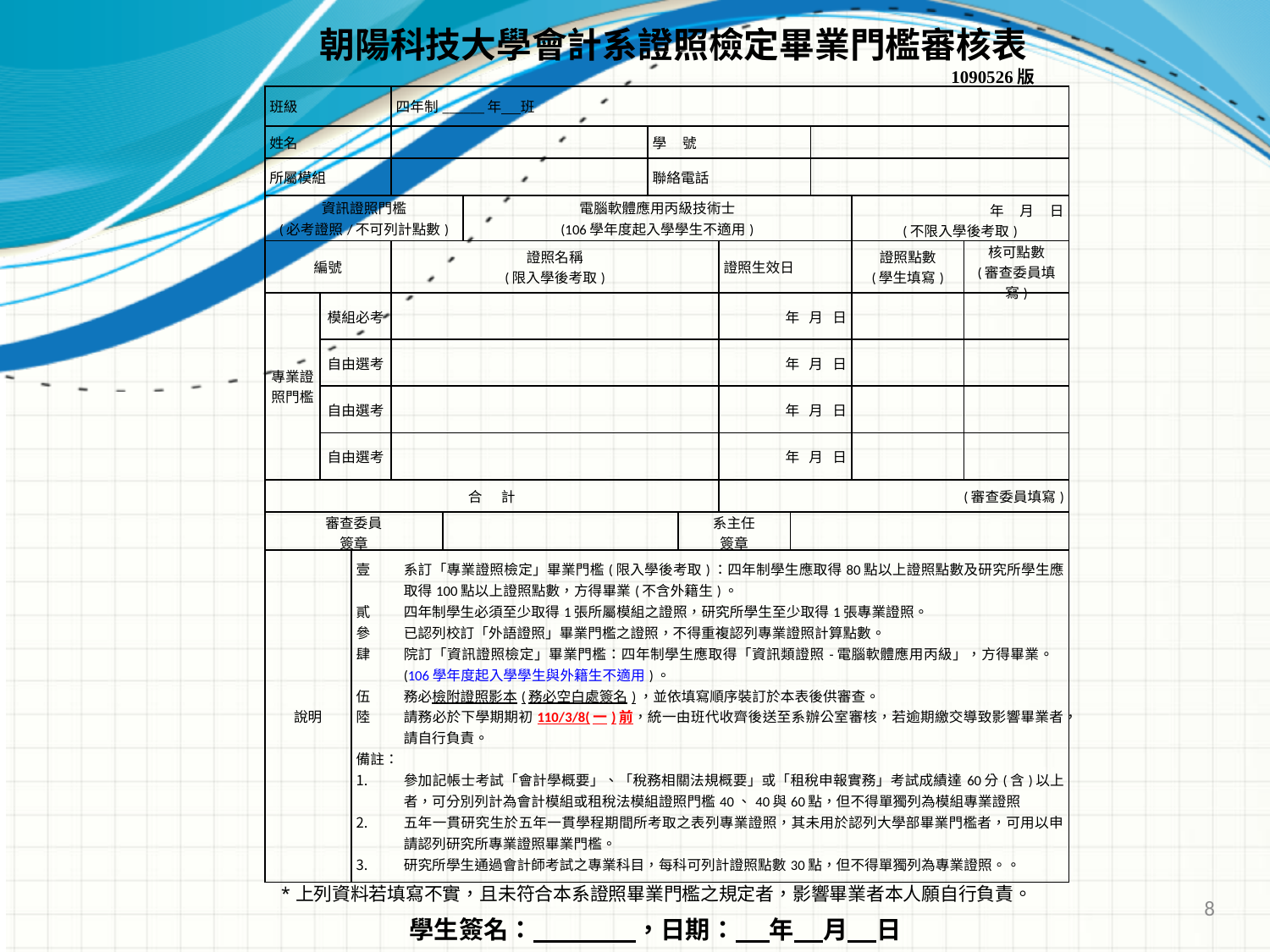

朝陽科技大學會計系證照檢定畢業門檻審核表1090526版

| 班級 |  |  | 四年制\_\_\_\_\_\_年 班 |  |  |  |  |  |  |  |  |  |
| --- | --- | --- | --- | --- | --- | --- | --- | --- | --- | --- | --- | --- |
| 姓名 |  |  |  |  |  | 學 號 |  |  |  |  |  |  |
| 所屬模組 |  |  |  |  |  | 聯絡電話 |  |  |  |  |  |  |
| 資訊證照門檻 (必考證照/不可列計點數) |  |  |  |  | 電腦軟體應用丙級技術士 (106學年度起入學學生不適用) |  |  |  |  |  | 年 月 日 (不限入學後考取) |  |
| 編號 |  |  | 證照名稱 (限入學後考取) |  |  |  |  | 證照生效日 |  |  | 證照點數 (學生填寫) | 核可點數 (審查委員填寫) |
| 專業證照門檻 | 模組必考 |  |  |  |  |  |  | 年 月 日 |  |  |  |  |
|  | 自由選考 |  |  |  |  |  |  | 年 月 日 |  |  |  |  |
|  | 自由選考 |  |  |  |  |  |  | 年 月 日 |  |  |  |  |
|  | 自由選考 |  |  |  |  |  |  | 年 月 日 |  |  |  |  |
| 合 計 |  |  |  |  |  |  |  | (審查委員填寫) |  |  |  |  |
| 審查委員 簽章 |  |  |  |  |  |  | 系主任 簽章 |  |  |  |  |  |
| 說明 |  | 系訂「專業證照檢定」畢業門檻(限入學後考取)：四年制學生應取得80點以上證照點數及研究所學生應取得100點以上證照點數，方得畢業(不含外籍生)。 四年制學生必須至少取得1張所屬模組之證照，研究所學生至少取得1張專業證照。 已認列校訂「外語證照」畢業門檻之證照，不得重複認列專業證照計算點數。 院訂「資訊證照檢定」畢業門檻：四年制學生應取得「資訊類證照-電腦軟體應用丙級」，方得畢業。 (106學年度起入學學生與外籍生不適用)。 務必檢附證照影本(務必空白處簽名)，並依填寫順序裝訂於本表後供審查。 請務必於下學期期初110/3/8(一)前，統一由班代收齊後送至系辦公室審核，若逾期繳交導致影響畢業者，請自行負責。 備註： 參加記帳士考試「會計學概要」、「稅務相關法規概要」或「租稅申報實務」考試成績達60分(含)以上者，可分別列計為會計模組或租稅法模組證照門檻40、40與60點，但不得單獨列為模組專業證照 五年一貫研究生於五年一貫學程期間所考取之表列專業證照，其未用於認列大學部畢業門檻者，可用以申請認列研究所專業證照畢業門檻。 研究所學生通過會計師考試之專業科目，每科可列計證照點數30點，但不得單獨列為專業證照。。 |  |  |  |  |  |  |  |  |  |  |

*上列資料若填寫不實，且未符合本系證照畢業門檻之規定者，影響畢業者本人願自行負責。
8
學生簽名：                  ，日期：      年     月     日